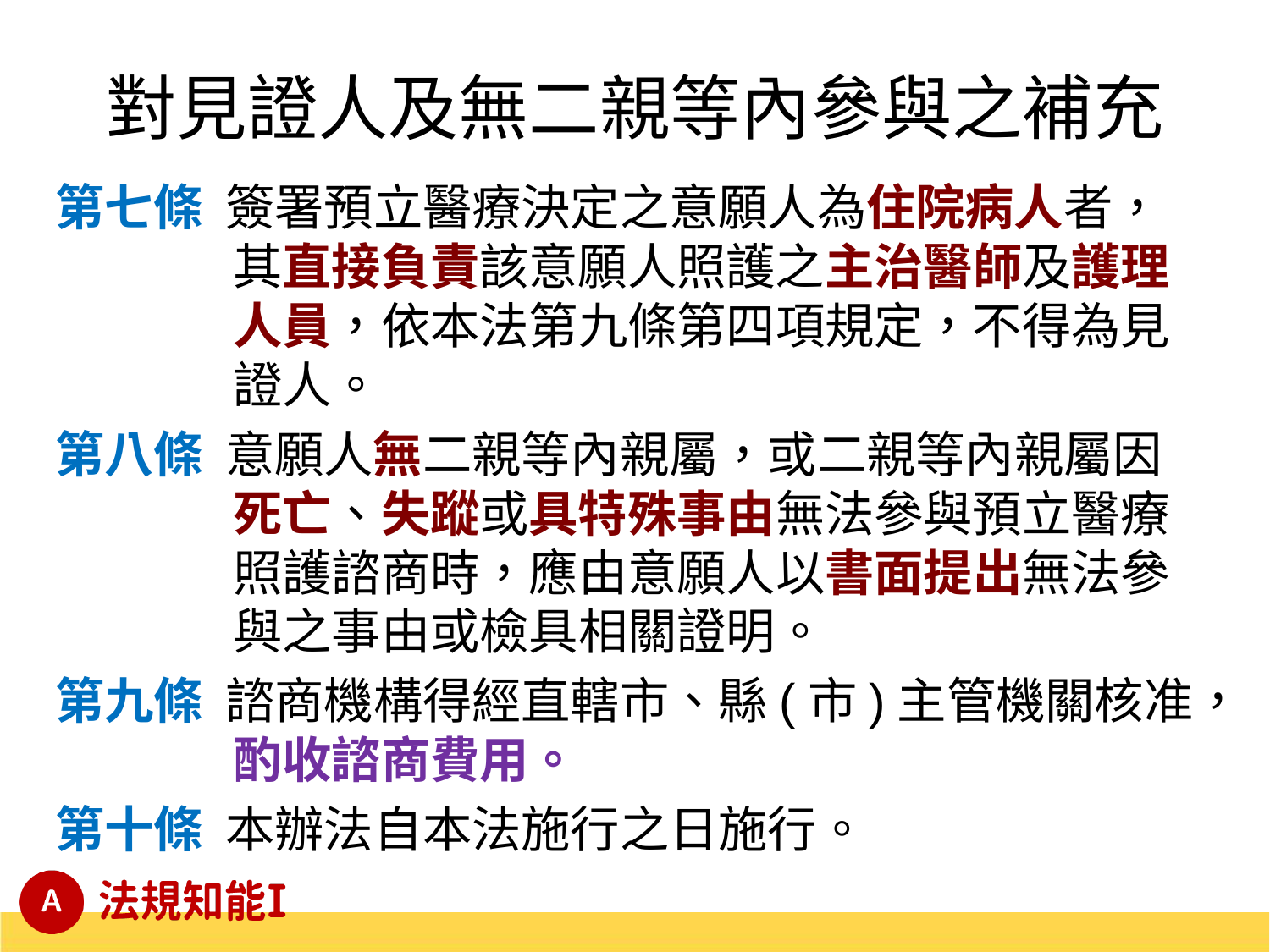

# 對見證人及無二親等內參與之補充
第七條  簽署預立醫療決定之意願人為住院病人者，其直接負責該意願人照護之主治醫師及護理人員，依本法第九條第四項規定，不得為見證人。
第八條  意願人無二親等內親屬，或二親等內親屬因死亡、失蹤或具特殊事由無法參與預立醫療照護諮商時，應由意願人以書面提出無法參與之事由或檢具相關證明。
第九條  諮商機構得經直轄市、縣(市)主管機關核准，酌收諮商費用。
第十條  本辦法自本法施行之日施行。